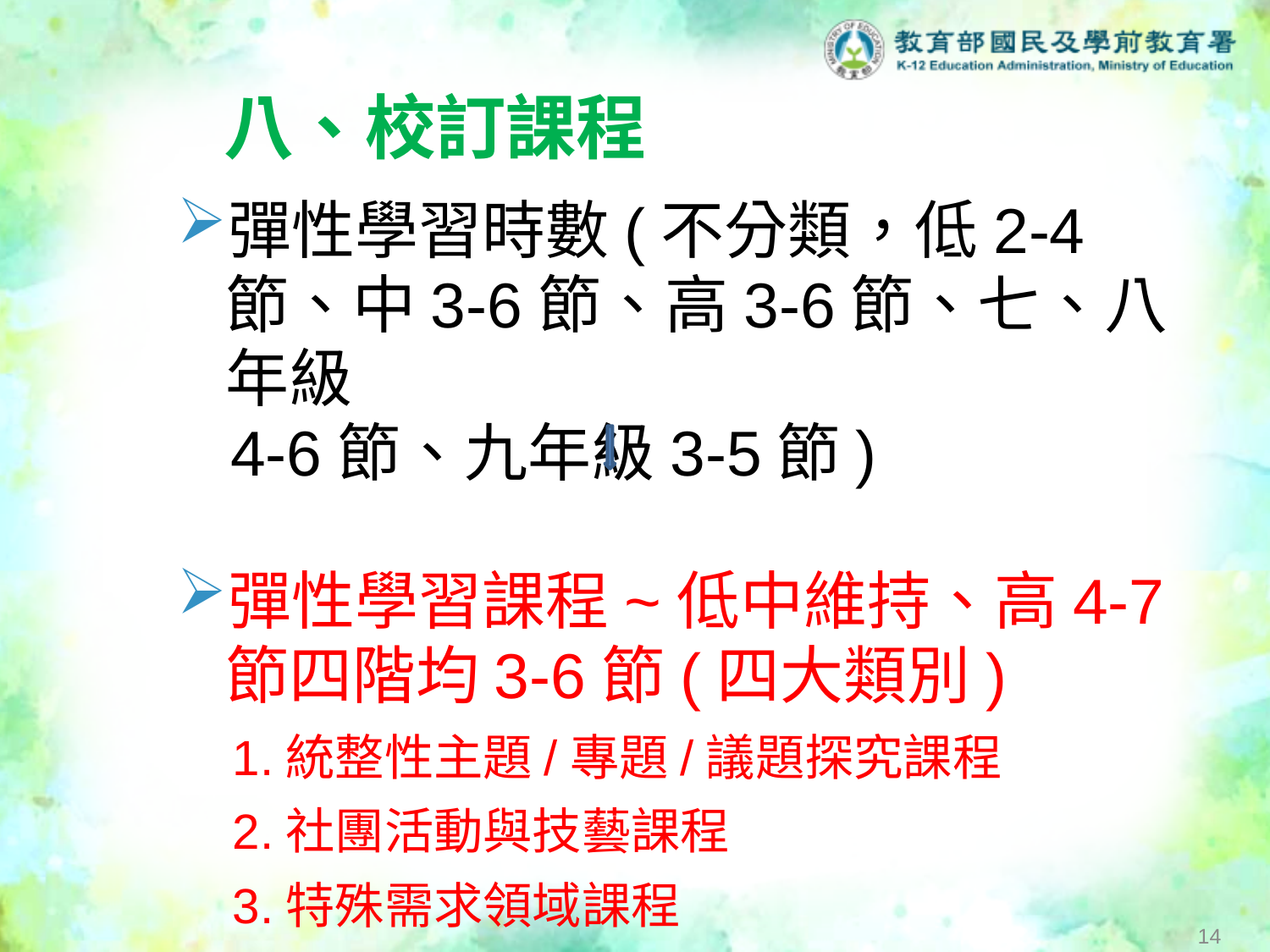

# 八、校訂課程
彈性學習時數(不分類，低2-4節、中3-6節、高3-6節、七、八年級
   4-6節、九年級3-5節)

彈性學習課程~低中維持、高4-7節四階均3-6節(四大類別)
    1.統整性主題/專題/議題探究課程
    2.社團活動與技藝課程
    3.特殊需求領域課程
    4.其他類課程

14